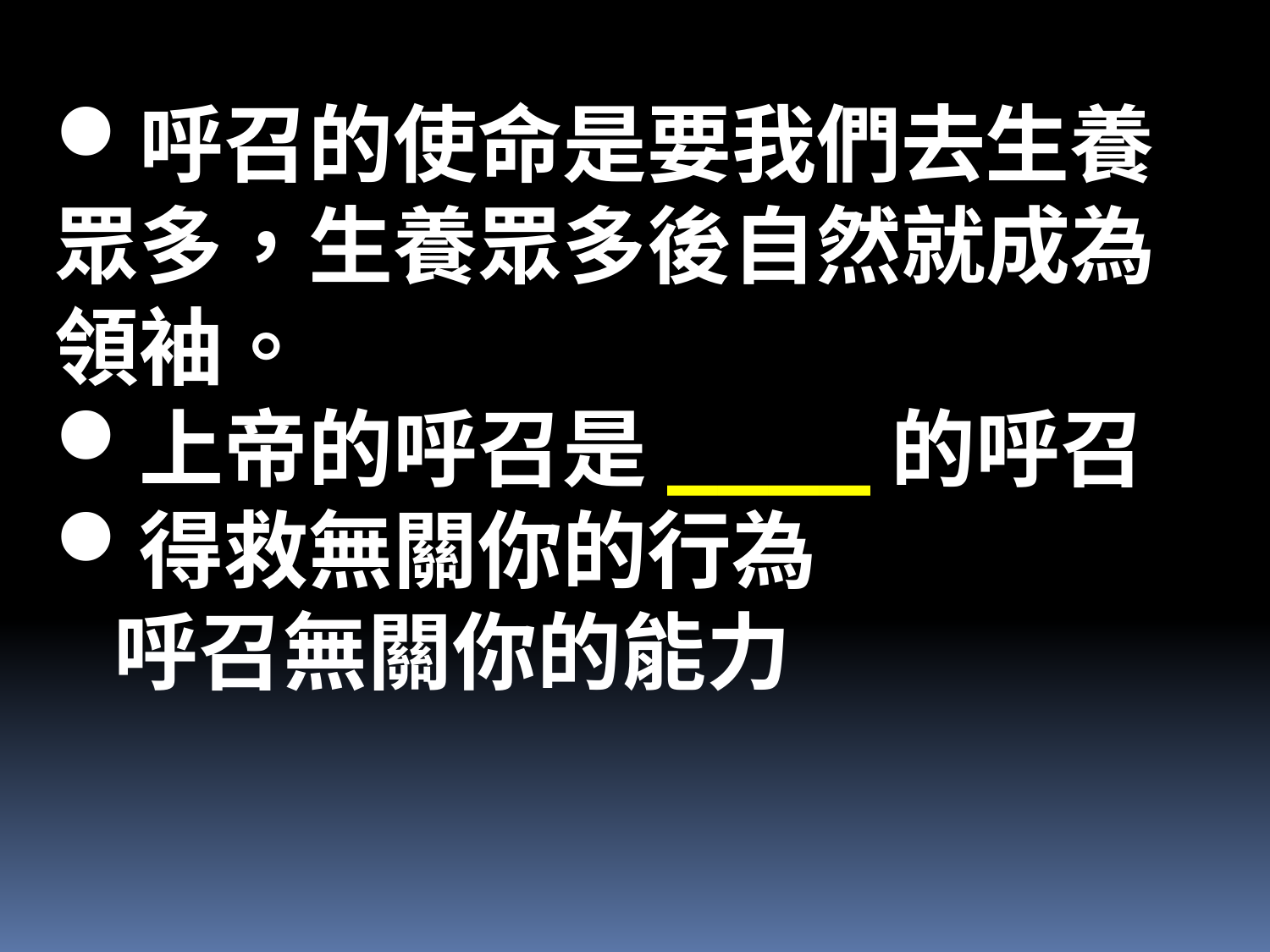

呼召的使命是要我們去生養眾多，生養眾多後自然就成為領袖。
上帝的呼召是____的呼召
得救無關你的行為
  呼召無關你的能力